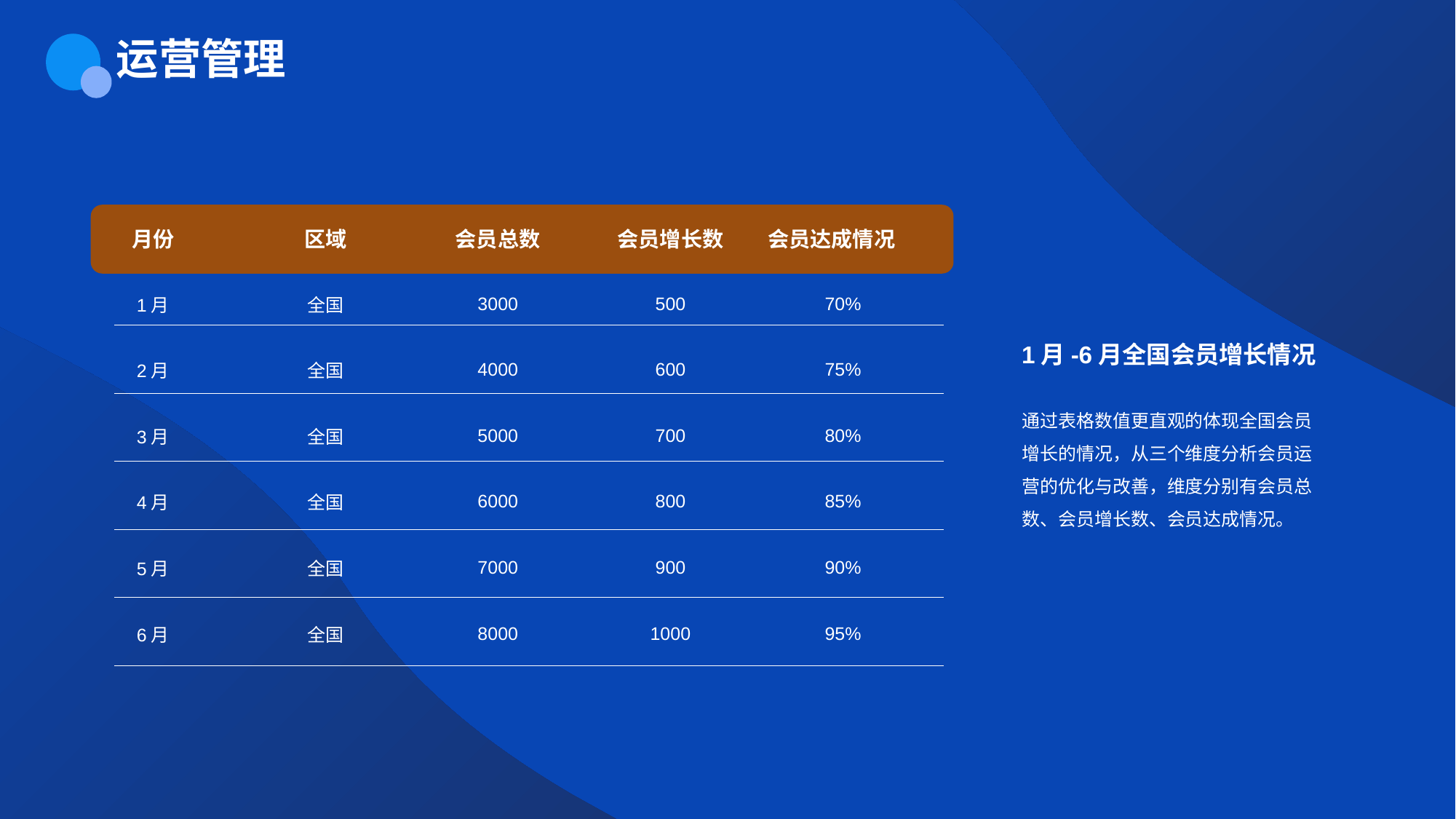

运营管理
| 月份 | 区域 | 会员总数 | 会员增长数 | 会员达成情况 |
| --- | --- | --- | --- | --- |
| 1月 | 全国 | 3000 | 500 | 70% |
| 2月 | 全国 | 4000 | 600 | 75% |
| 3月 | 全国 | 5000 | 700 | 80% |
| 4月 | 全国 | 6000 | 800 | 85% |
| 5月 | 全国 | 7000 | 900 | 90% |
| 6月 | 全国 | 8000 | 1000 | 95% |

1月-6月全国会员增长情况
通过表格数值更直观的体现全国会员增长的情况，从三个维度分析会员运营的优化与改善，维度分别有会员总数、会员增长数、会员达成情况。